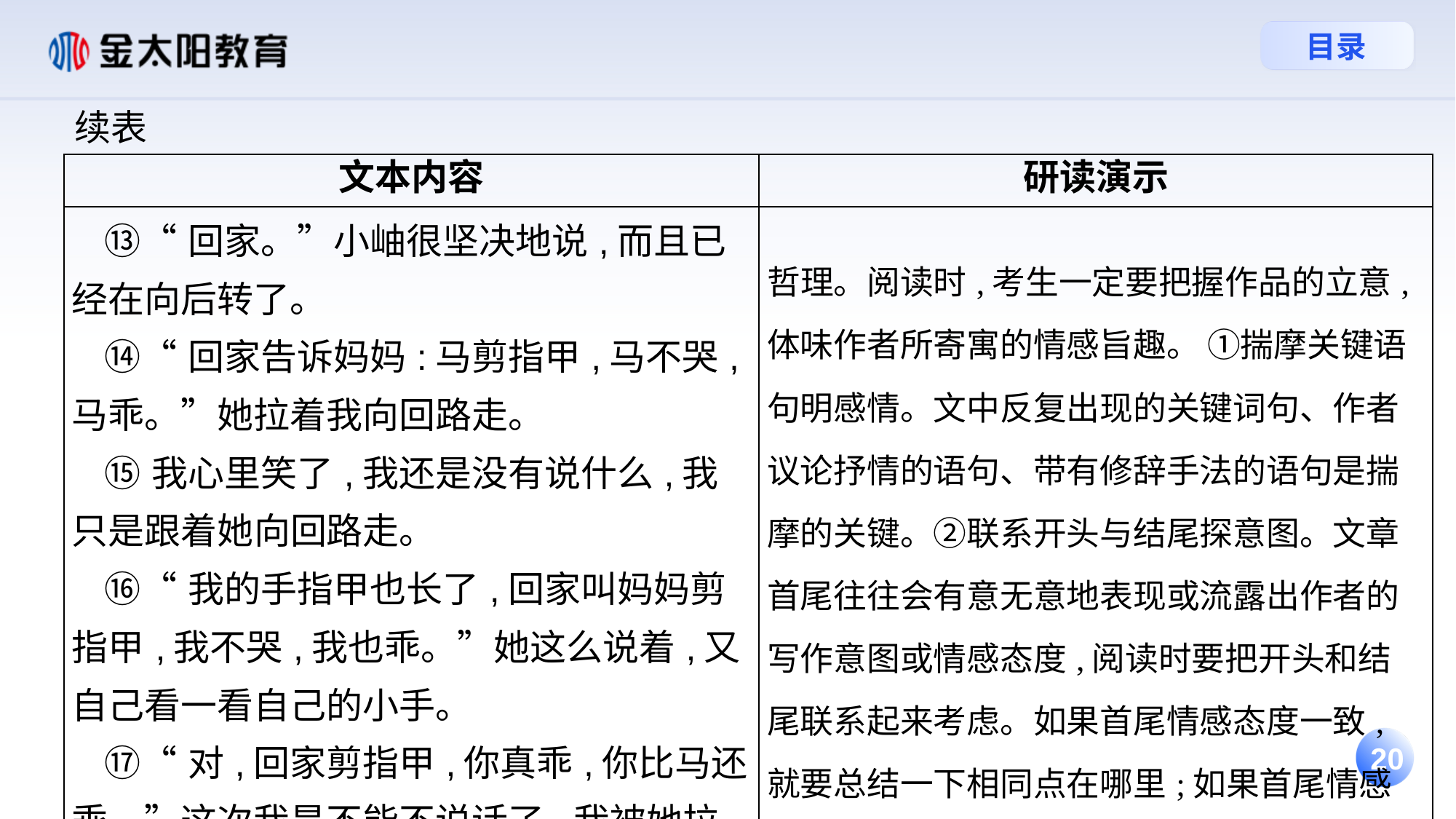

续表

| 文本内容 | 研读演示 |
| --- | --- |
| ⑬“回家。”小岫很坚决地说,而且已经在向后转了。 ⑭“回家告诉妈妈:马剪指甲,马不哭,马乖。”她拉着我向回路走。 ⑮我心里笑了,我还是没有说什么,我只是跟着她向回路走。 ⑯“我的手指甲也长了,回家叫妈妈剪指甲,我不哭,我也乖。”她这么说着,又自己看一看自己的小手。 ⑰“对,回家剪指甲,你真乖,你比马还乖。”这次我是不能不说话了,我被她拉着,用相当急促的脚步走着。 | 哲理。阅读时,考生一定要把握作品的立意,体味作者所寄寓的情感旨趣。 ①揣摩关键语句明感情。文中反复出现的关键词句、作者议论抒情的语句、带有修辞手法的语句是揣摩的关键。②联系开头与结尾探意图。文章首尾往往会有意无意地表现或流露出作者的写作意图或情感态度,阅读时要把开头和结尾联系起来考虑。如果首尾情感态度一致,就要总结一下相同点在哪里;如果首尾情感态度差别较大,就要思考为什么会发生变化。 |